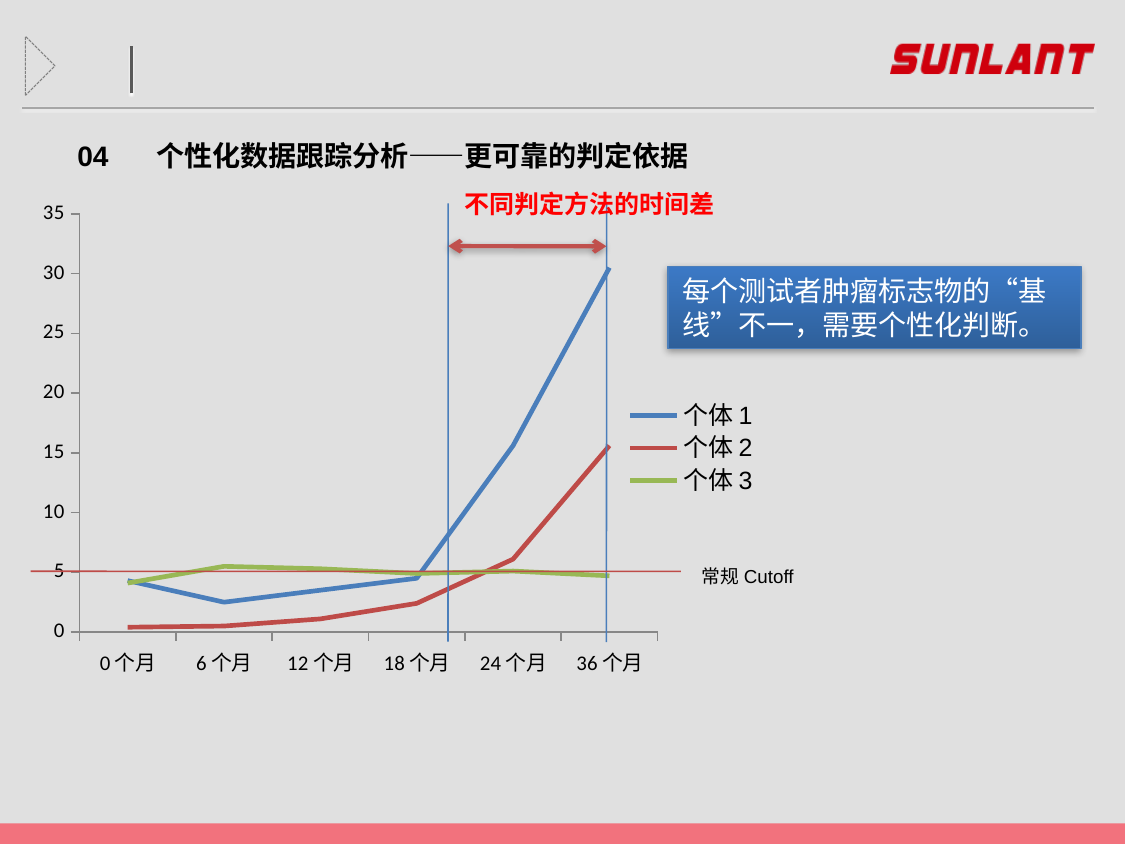

04
个性化数据跟踪分析——更可靠的判定依据
不同判定方法的时间差

### Chart

| Category | 个体1 | 个体2 | 个体3 |
|---|---|---|---|
| 0个月 | 4.3 | 0.4 | 4.1 |
| 6个月 | 2.5 | 0.5 | 5.5 |
| 12个月 | 3.5 | 1.1 | 5.3 |
| 18个月 | 4.5 | 2.4 | 4.9 |
| 24个月 | 15.6 | 6.1 | 5.1 |
| 36个月 | 30.5 | 15.6 | 4.7 |
每个测试者肿瘤标志物的“基线”不一，需要个性化判断。
常规Cutoff